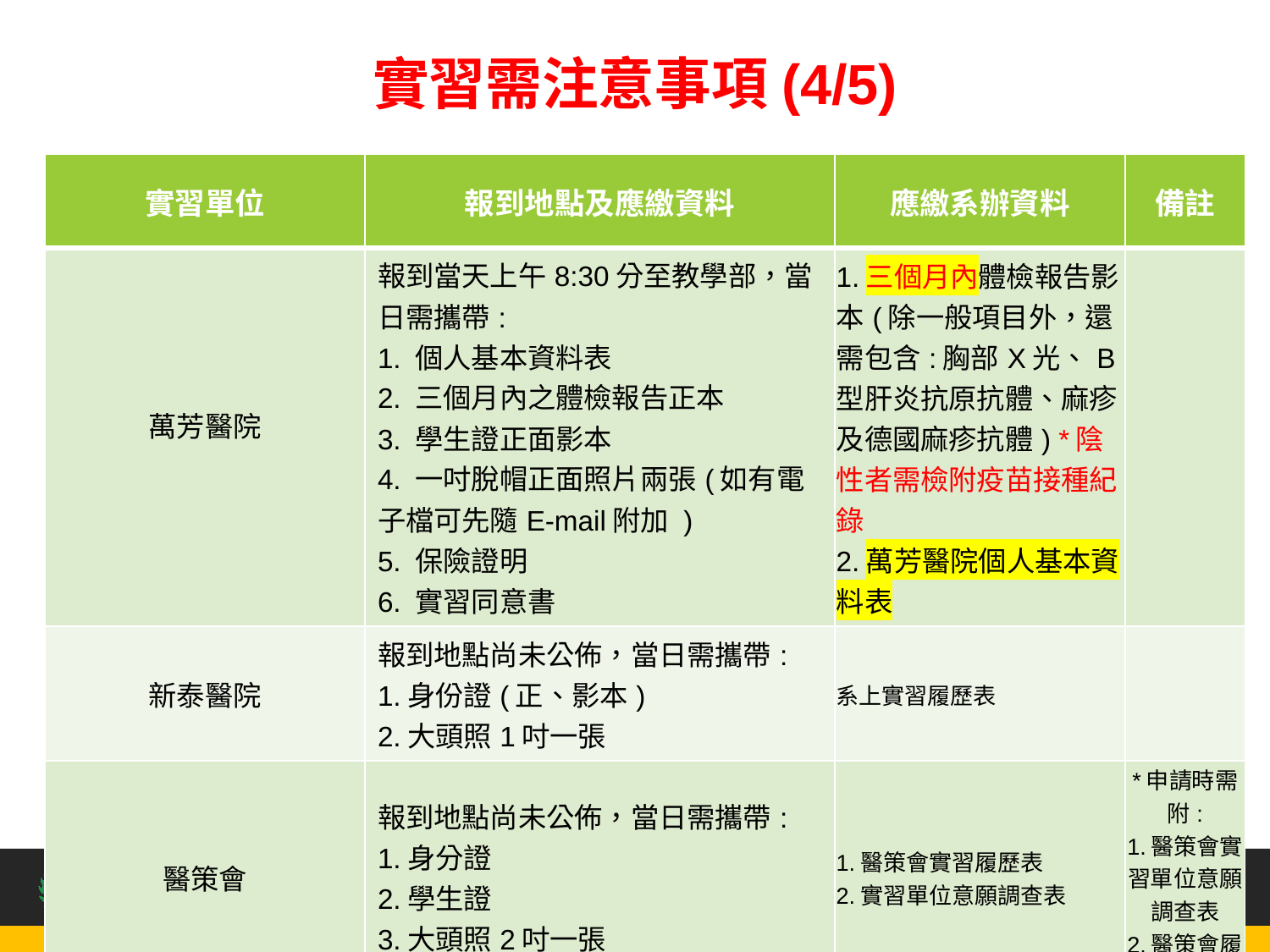

# 實習需注意事項(4/5)
| 實習單位 | 報到地點及應繳資料 | 應繳系辦資料 | 備註 |
| --- | --- | --- | --- |
| 萬芳醫院 | 報到當天上午8:30分至教學部，當日需攜帶: 1. 個人基本資料表 2. 三個月內之體檢報告正本 3. 學生證正面影本 4. 一吋脫帽正面照片兩張(如有電子檔可先隨E-mail附加 ) 5. 保險證明 6. 實習同意書 | 1.三個月內體檢報告影本(除一般項目外，還需包含:胸部X光、B型肝炎抗原抗體、麻疹及德國麻疹抗體) \*陰性者需檢附疫苗接種紀錄 2.萬芳醫院個人基本資料表 |  |
| 新泰醫院 | 報到地點尚未公佈，當日需攜帶: 1.身份證(正、影本) 2.大頭照1吋一張 | 系上實習履歷表 |  |
| 醫策會 | 報到地點尚未公佈，當日需攜帶: 1.身分證 2.學生證 3.大頭照2吋一張 | 1.醫策會實習履歷表 2.實習單位意願調查表 | \*申請時需附: 1.醫策會實習單位意願調查表 2.醫策會履歷表 |